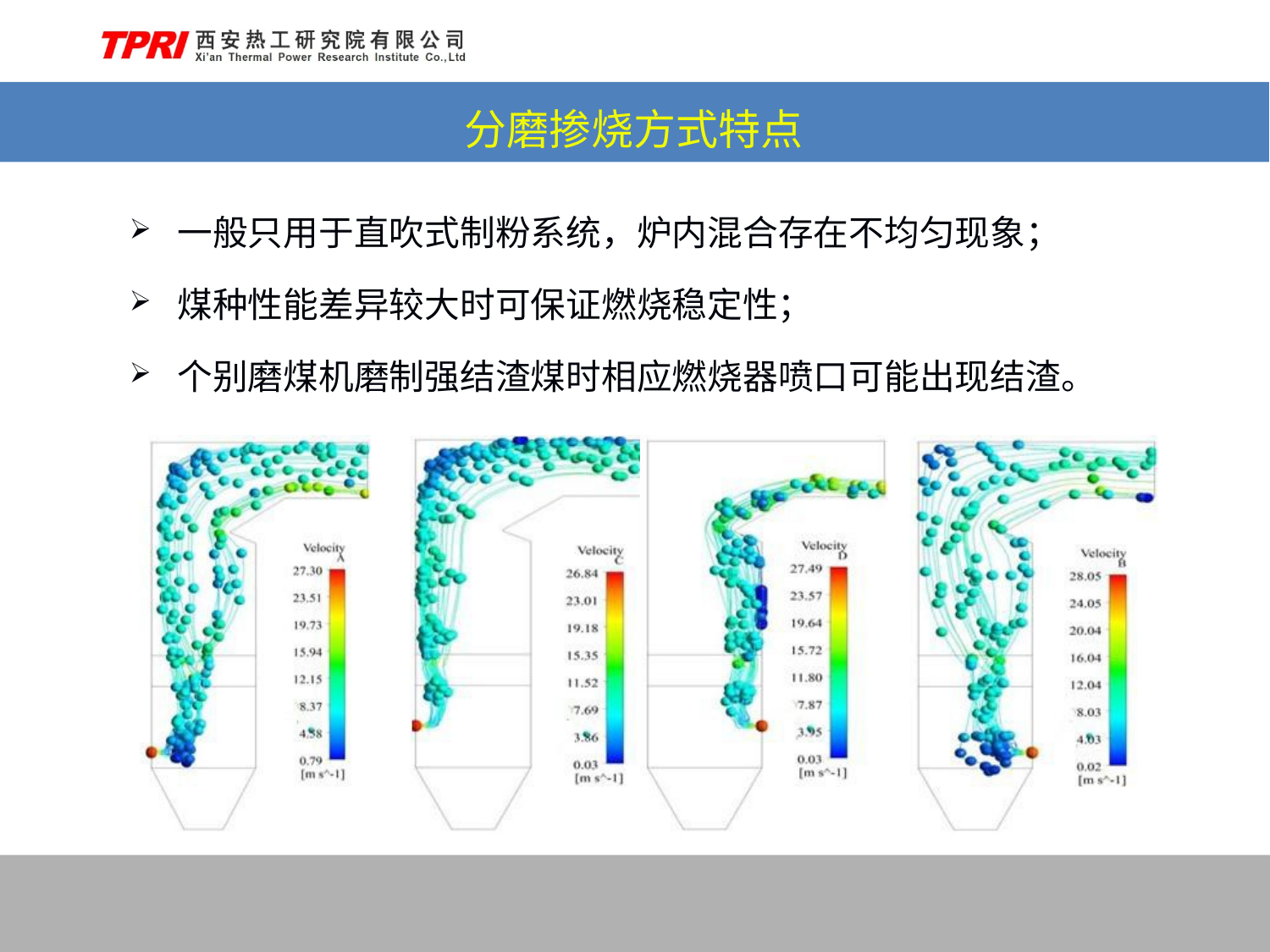

# 分磨掺烧方式特点
一般只用于直吹式制粉系统，炉内混合存在不均匀现象；
煤种性能差异较大时可保证燃烧稳定性；
个别磨煤机磨制强结渣煤时相应燃烧器喷口可能出现结渣。